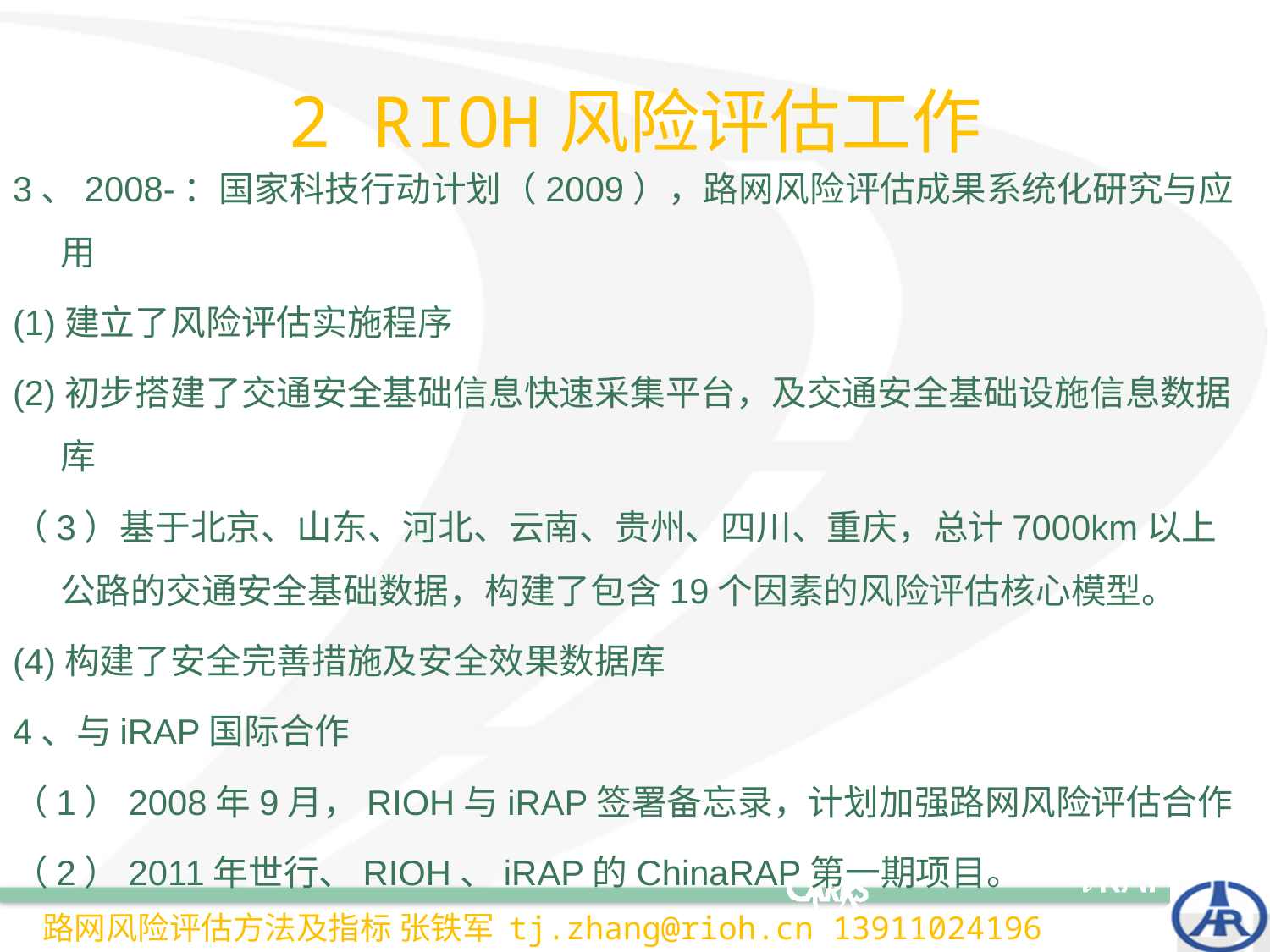

# 2 RIOH风险评估工作
3、2008-：国家科技行动计划（2009），路网风险评估成果系统化研究与应用
(1)建立了风险评估实施程序
(2)初步搭建了交通安全基础信息快速采集平台，及交通安全基础设施信息数据库
（3）基于北京、山东、河北、云南、贵州、四川、重庆，总计7000km以上公路的交通安全基础数据，构建了包含19个因素的风险评估核心模型。
(4)构建了安全完善措施及安全效果数据库
4、与iRAP国际合作
（1）2008年9月，RIOH与iRAP签署备忘录，计划加强路网风险评估合作
（2）2011年世行、RIOH、iRAP的ChinaRAP第一期项目。